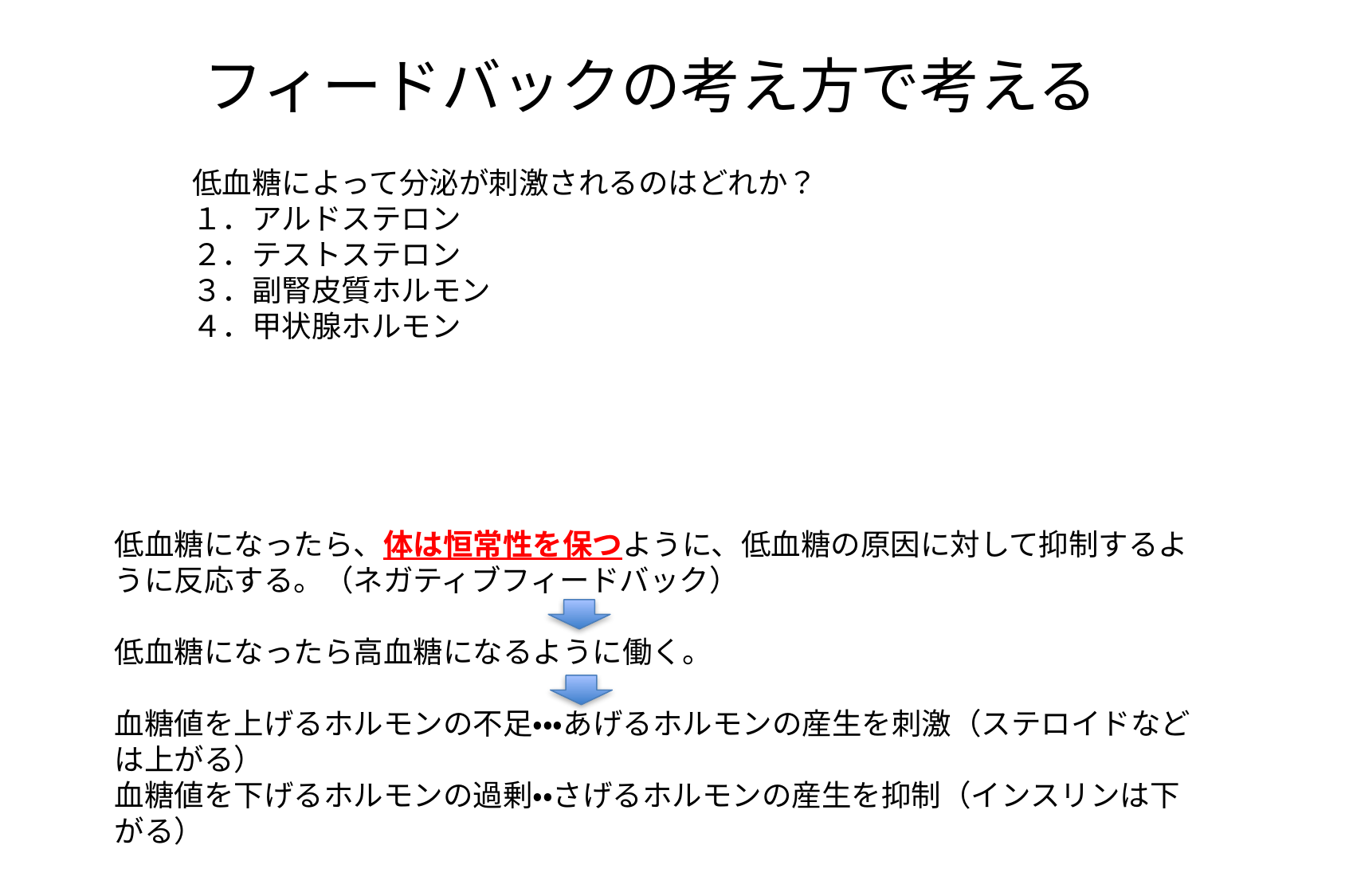

フィードバックの考え方で考える
低血糖によって分泌が刺激されるのはどれか？
１．アルドステロン
２．テストステロン
３．副腎皮質ホルモン
４．甲状腺ホルモン
低血糖になったら、体は恒常性を保つように、低血糖の原因に対して抑制するように反応する。（ネガティブフィードバック）

低血糖になったら高血糖になるように働く。

血糖値を上げるホルモンの不足・・・あげるホルモンの産生を刺激（ステロイドなどは上がる）
血糖値を下げるホルモンの過剰・・さげるホルモンの産生を抑制（インスリンは下がる）